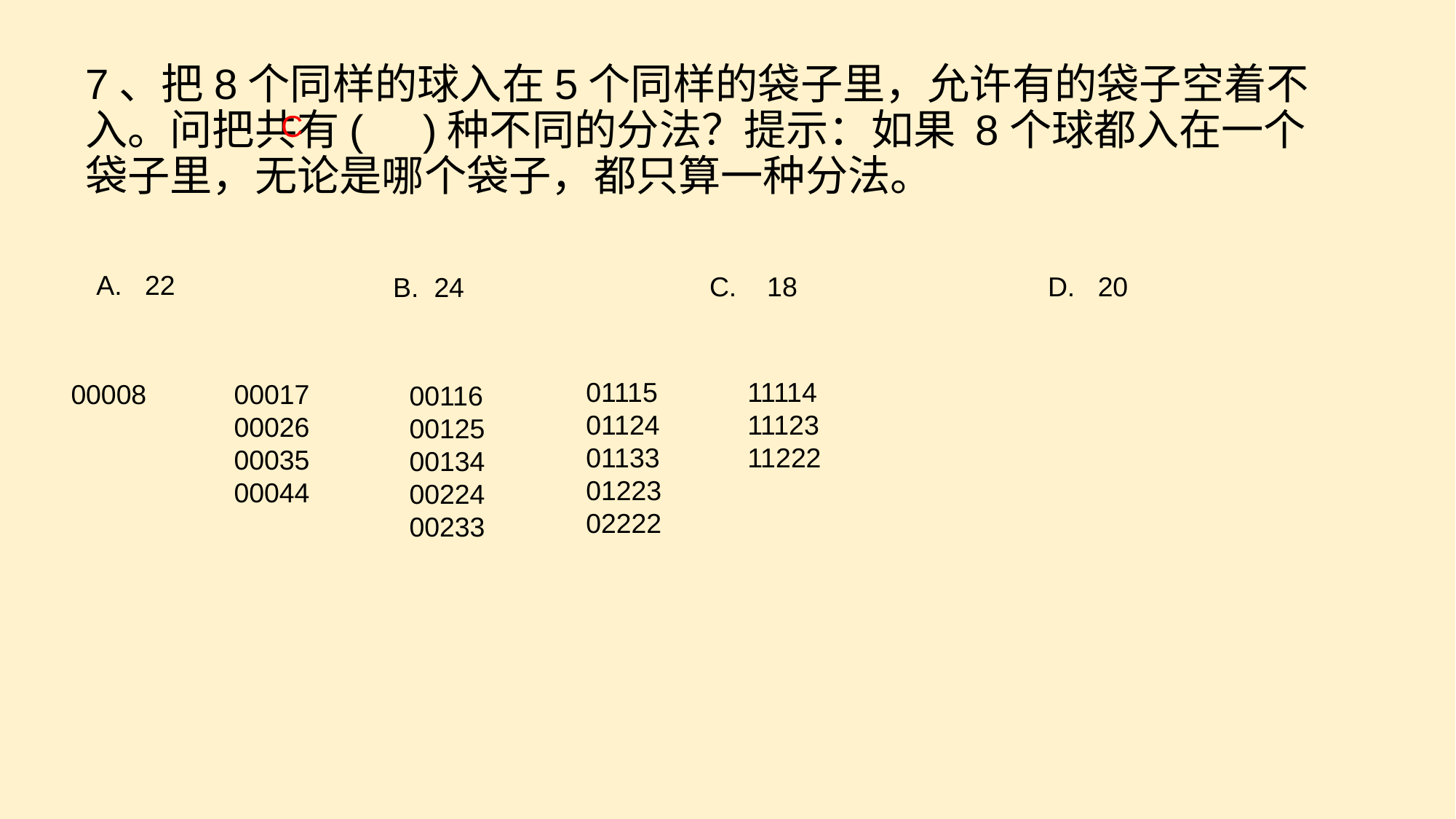

7、把8个同样的球入在5个同样的袋子里，允许有的袋子空着不入。问把共有(     )种不同的分法？提示：如果 8个球都入在一个袋子里，无论是哪个袋子，都只算一种分法。
C
A.   22
D.   20
C.    18
B.  24
11114
11123
11222
01115
01124
01133
01223
02222
00008
00017
00026
00035
00044
00116
00125
00134
00224
00233